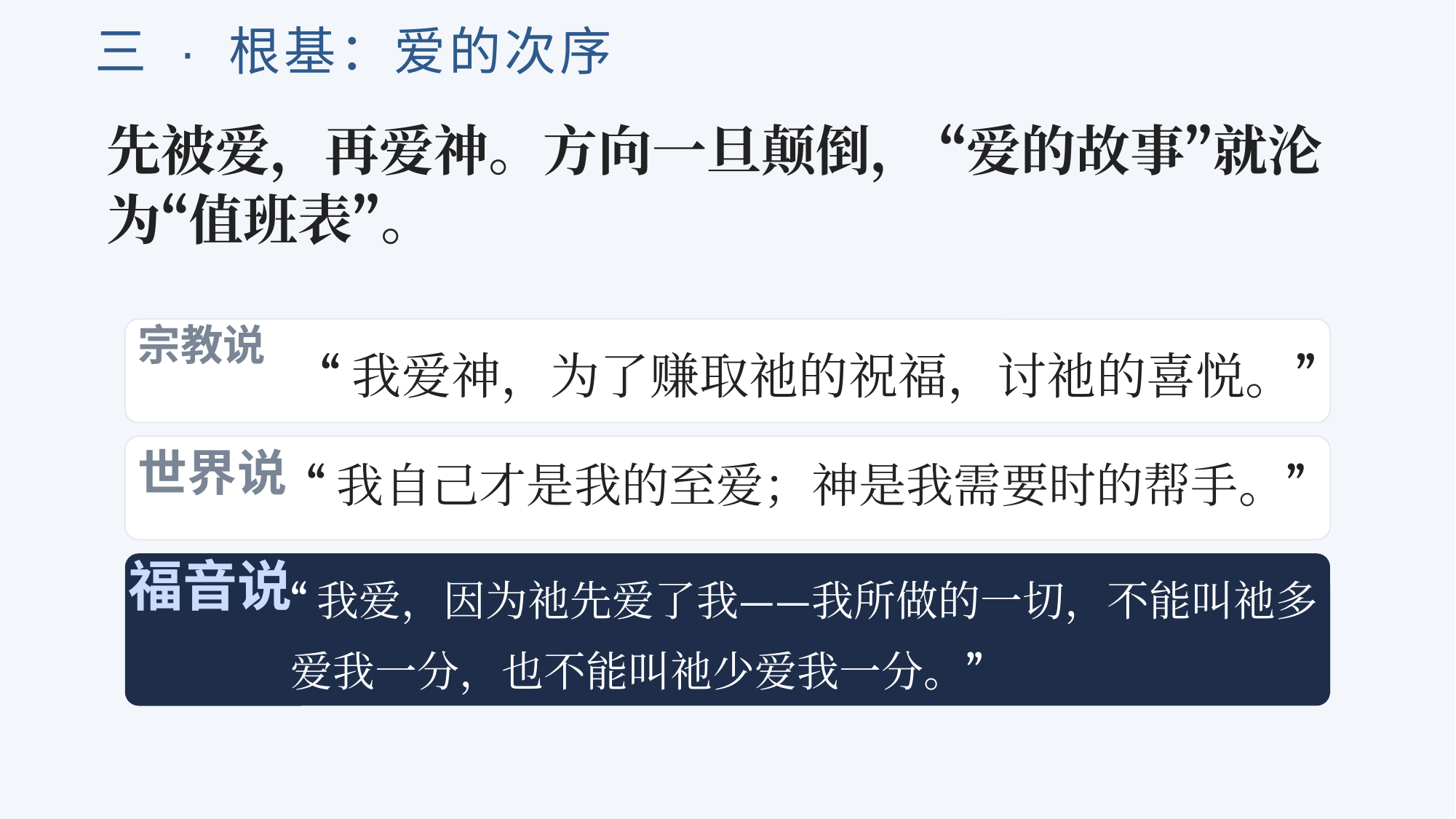

三 · 根基：爱的次序
先被爱，再爱神。方向一旦颠倒， “爱的故事”就沦为“值班表”。

宗教说
“我爱神，为了赚取祂的祝福，讨祂的喜悦。”

“我自己才是我的至爱；神是我需要时的帮手。”
世界说

福音说
“我爱，因为祂先爱了我——我所做的一切，不能叫祂多爱我一分，也不能叫祂少爱我一分。”